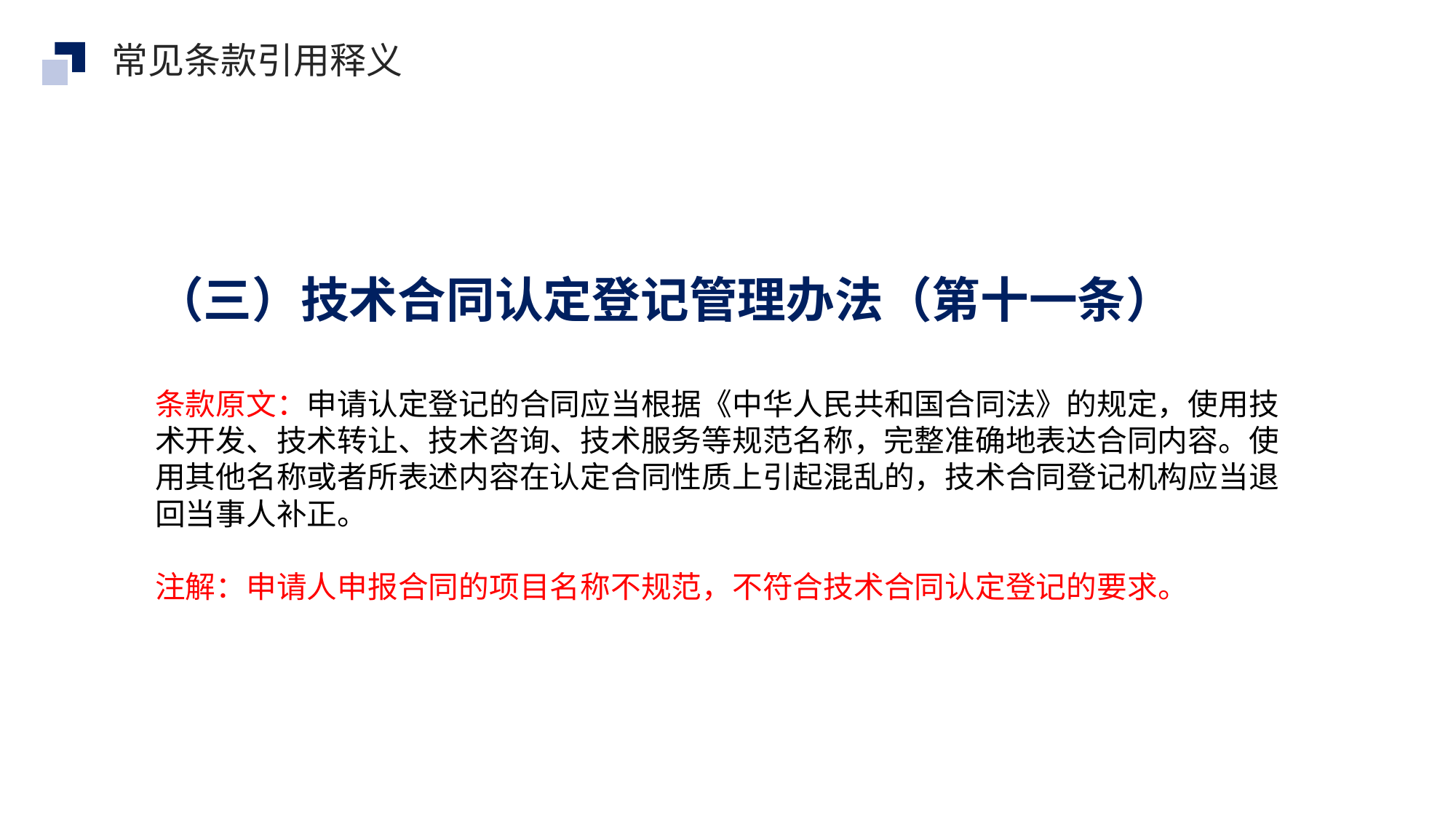

常见条款引用释义

（三）技术合同认定登记管理办法（第十一条）

条款原文：申请认定登记的合同应当根据《中华人民共和国合同法》的规定，使用技术开发、技术转让、技术咨询、技术服务等规范名称，完整准确地表达合同内容。使用其他名称或者所表述内容在认定合同性质上引起混乱的，技术合同登记机构应当退回当事人补正。

注解：申请人申报合同的项目名称不规范，不符合技术合同认定登记的要求。